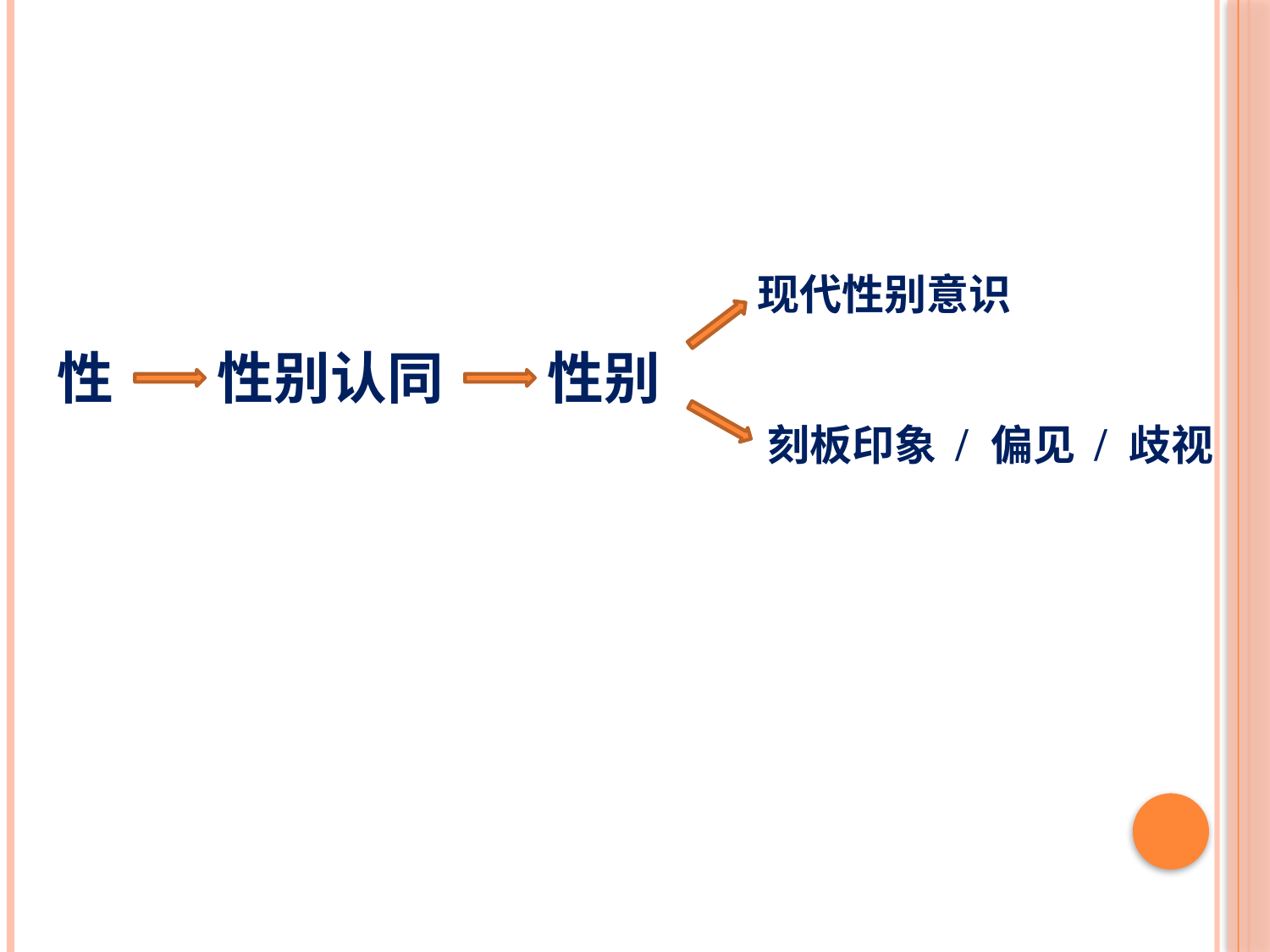

现代性别意识

性
性别认同
性别

刻板印象 / 偏见 / 歧视